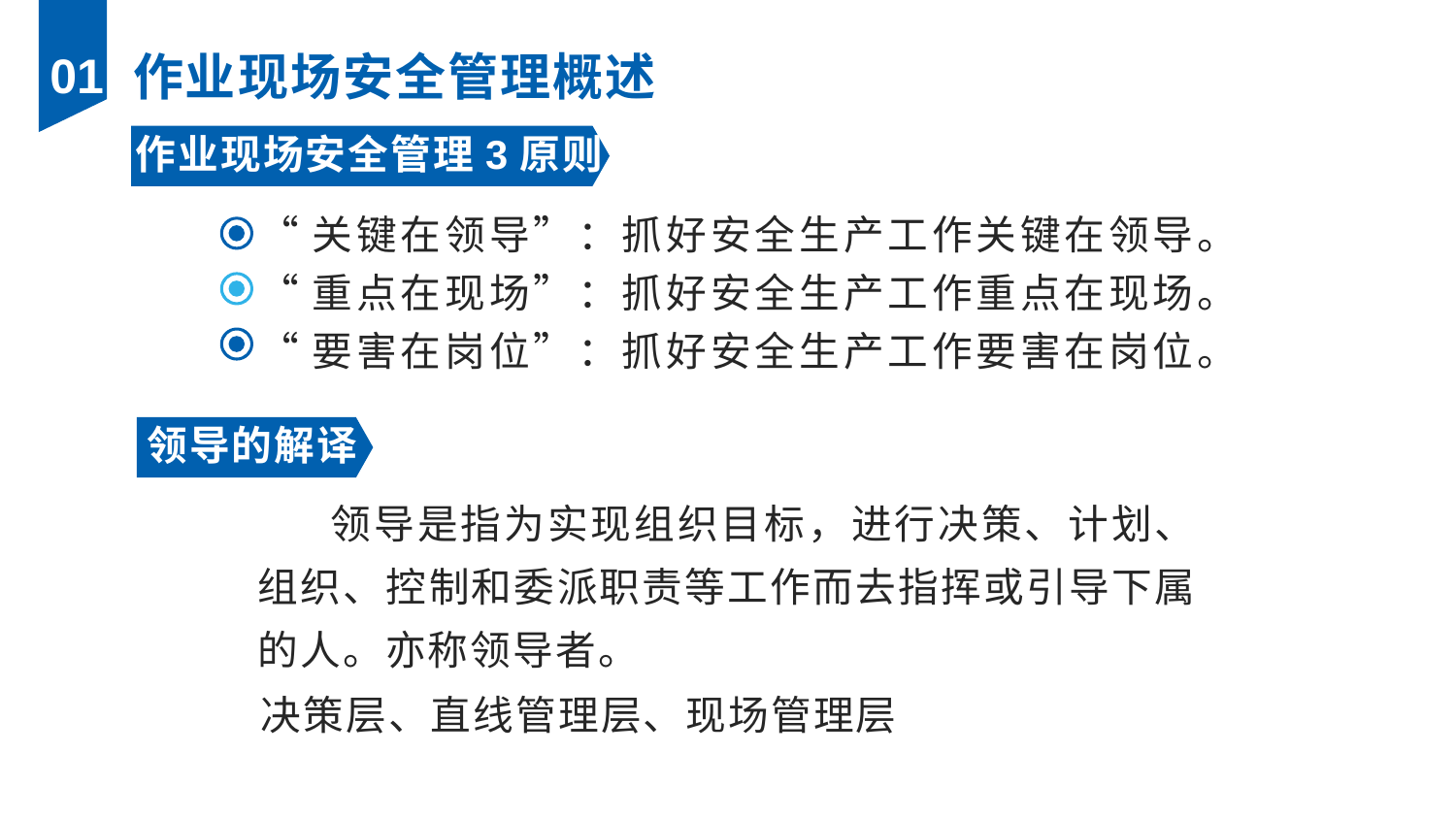

01
 作业现场安全管理概述
作业现场安全管理3原则

“关键在领导”：抓好安全生产工作关键在领导。
“重点在现场”：抓好安全生产工作重点在现场。
“要害在岗位”：抓好安全生产工作要害在岗位。

领导的解译

领导是指为实现组织目标，进行决策、计划、组织、控制和委派职责等工作而去指挥或引导下属的人。亦称领导者。
 决策层、直线管理层、现场管理层